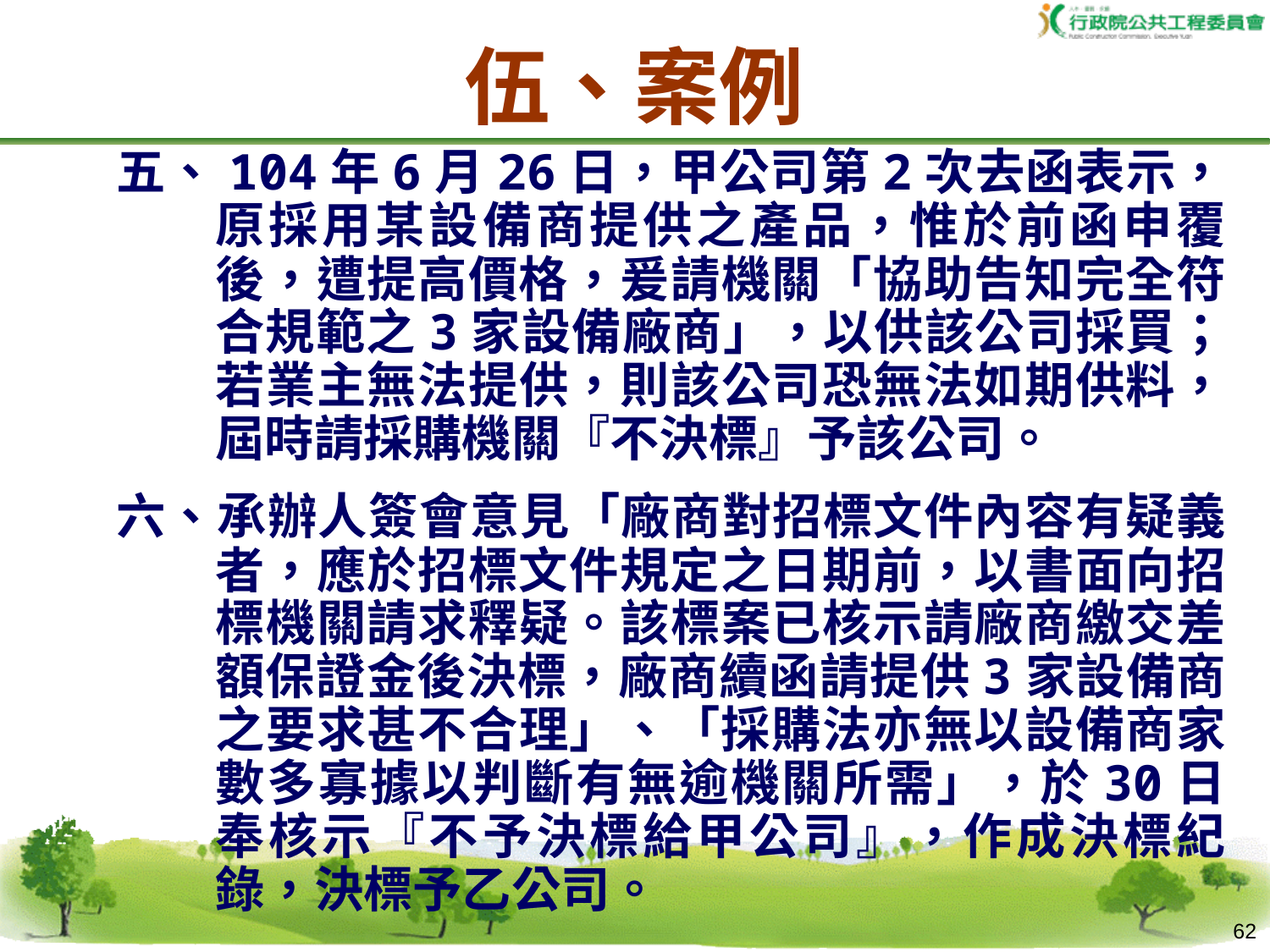

# 伍、案例
　五、104年6月26日，甲公司第2次去函表示，原採用某設備商提供之產品，惟於前函申覆後，遭提高價格，爰請機關「協助告知完全符合規範之3家設備廠商」，以供該公司採買；若業主無法提供，則該公司恐無法如期供料，屆時請採購機關『不決標』予該公司。
　六、承辦人簽會意見「廠商對招標文件內容有疑義者，應於招標文件規定之日期前，以書面向招標機關請求釋疑。該標案已核示請廠商繳交差額保證金後決標，廠商續函請提供3家設備商之要求甚不合理」、「採購法亦無以設備商家數多寡據以判斷有無逾機關所需」，於30日奉核示『不予決標給甲公司』，作成決標紀錄，決標予乙公司。

62